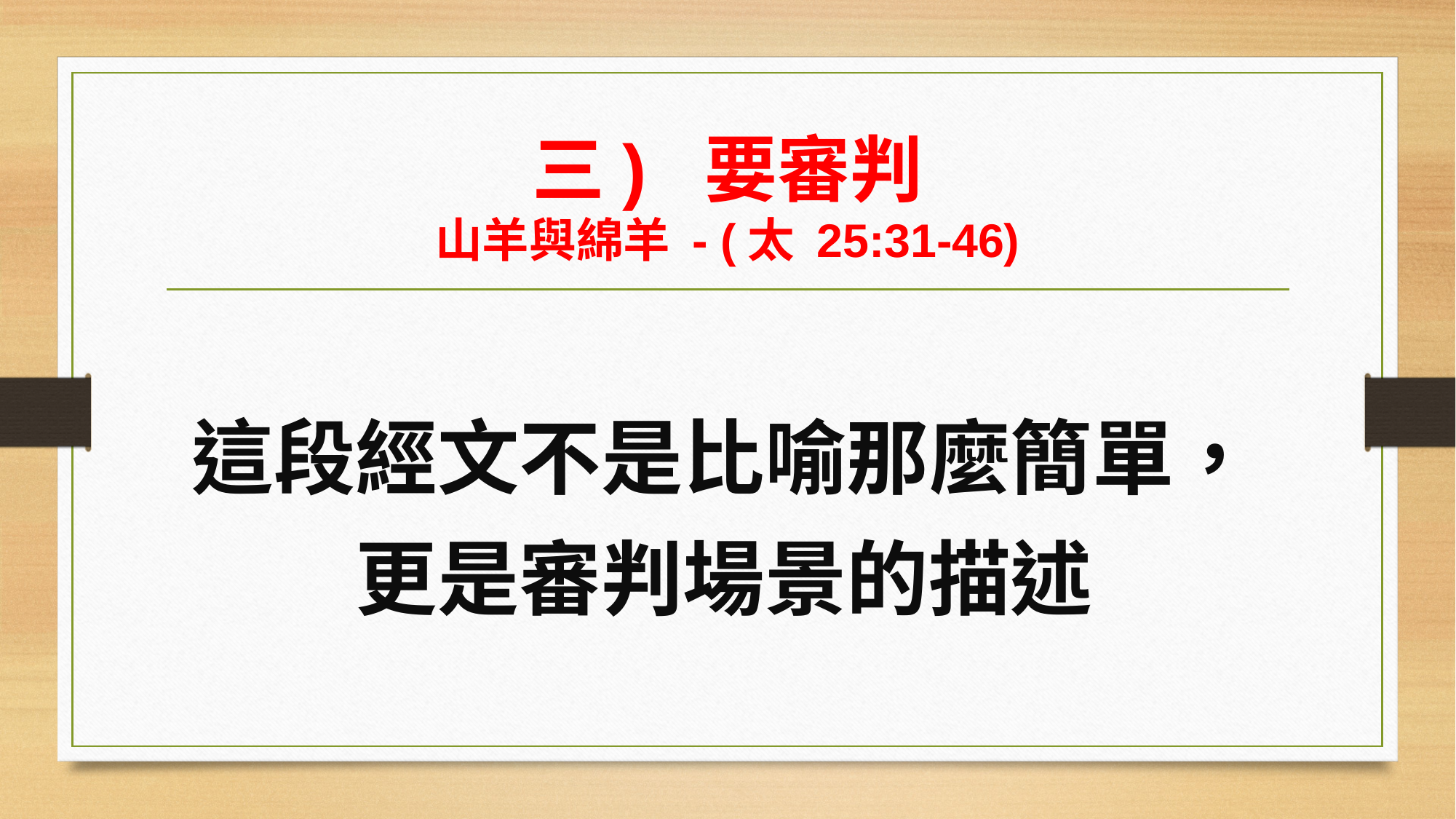

# 三)  要審判 山羊與綿羊 - (太 25:31-46)
這段經文不是比喻那麼簡單，更是審判場景的描述